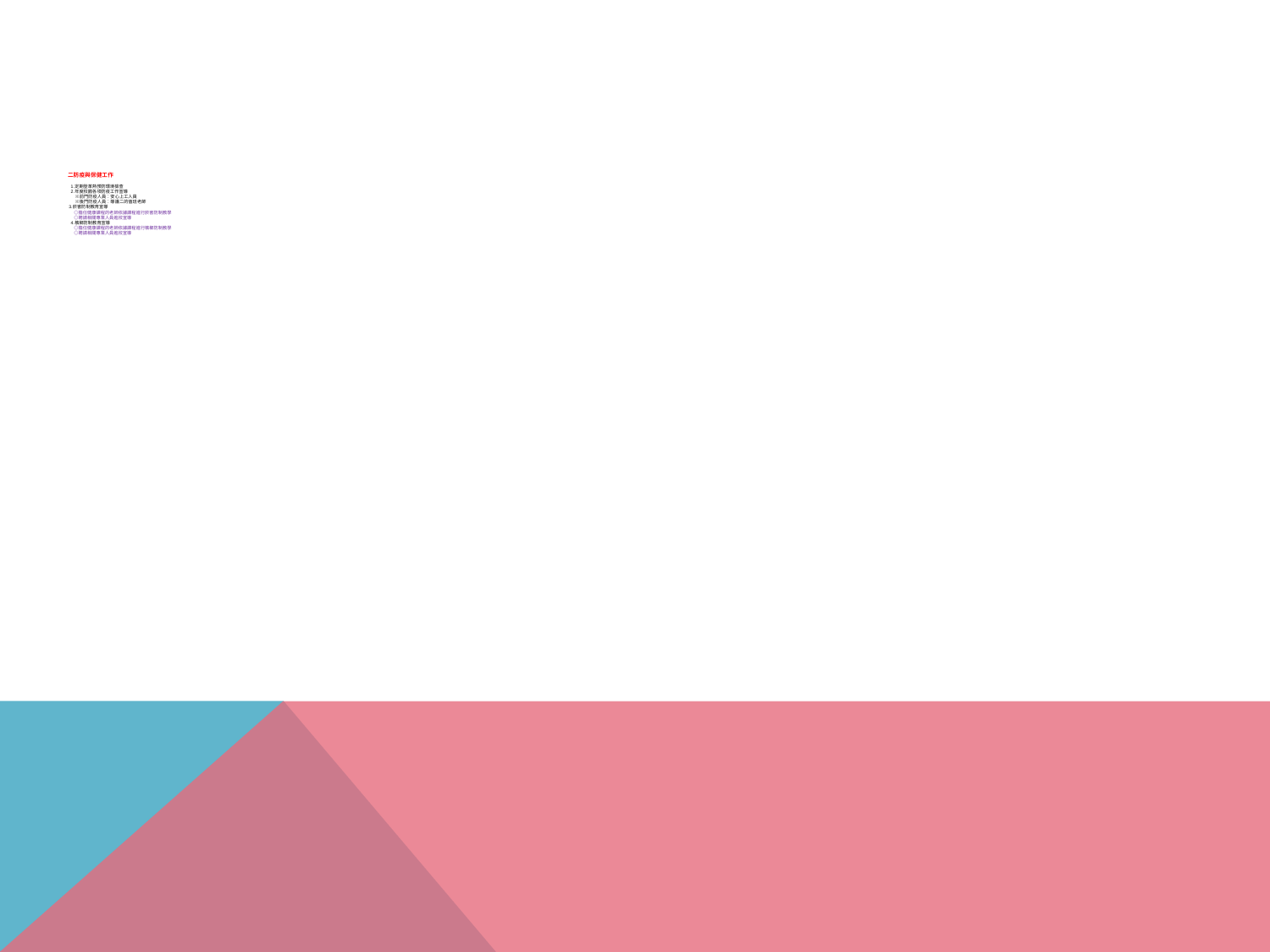

# 二防疫與保健工作 1.定期登革熱預防環境檢查 2.年度校園各項防疫工作宣導 ※前門防疫人員：安心上工人員 ※後門防疫人員：導護二的值班老師 3.菸害防制教育宣導 ◎擔任健康課程的老師依據課程進行菸害防制教學 ◎聘請相關專業人員進校宣導 4.檳榔防制教育宣導 ◎擔任健康課程的老師依據課程進行檳榔防制教學 ◎聘請相關專業人員進校宣導